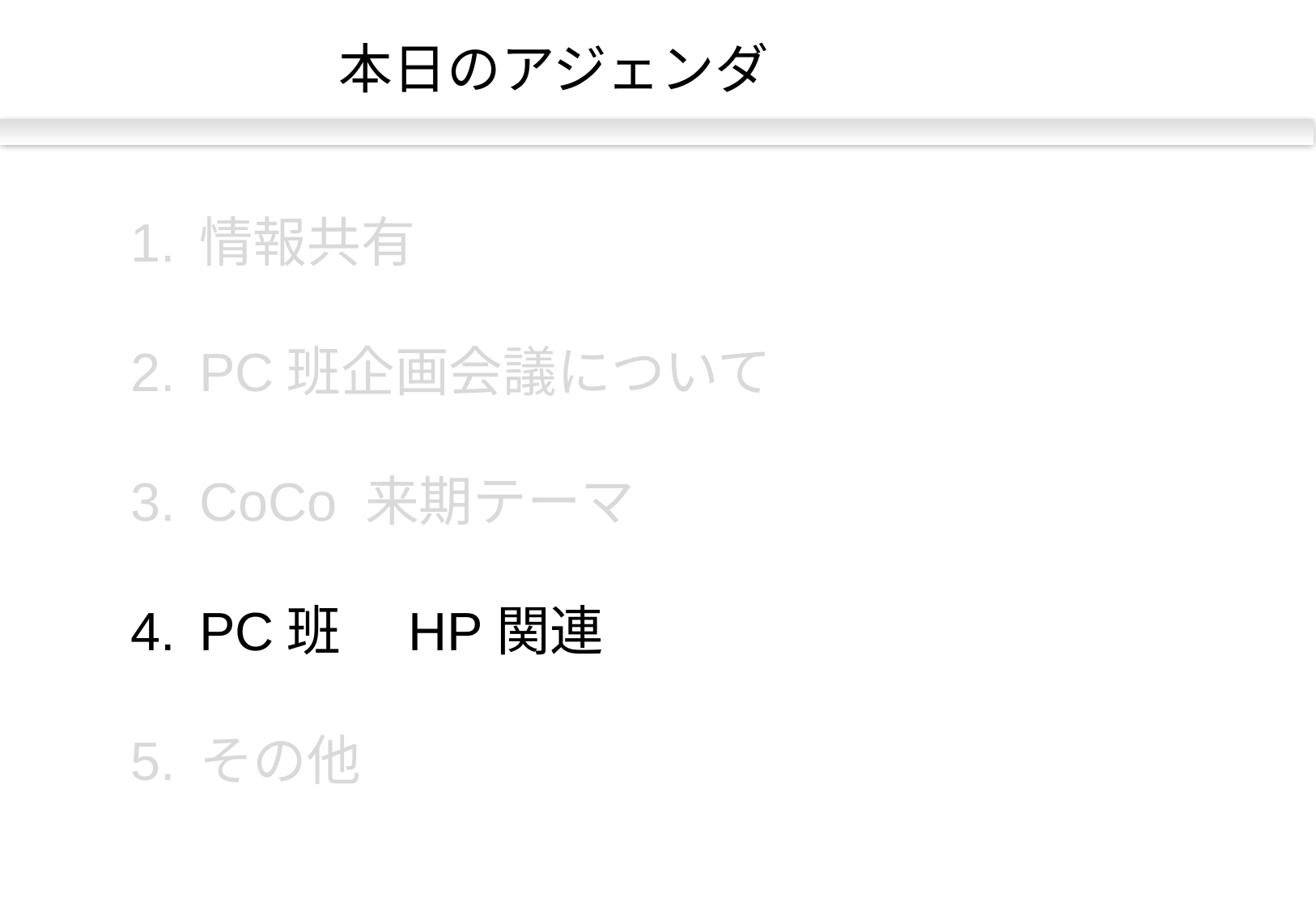

本日のアジェンダ
情報共有

PC班企画会議について

CoCo 来期テーマ

PC班　HP関連

その他